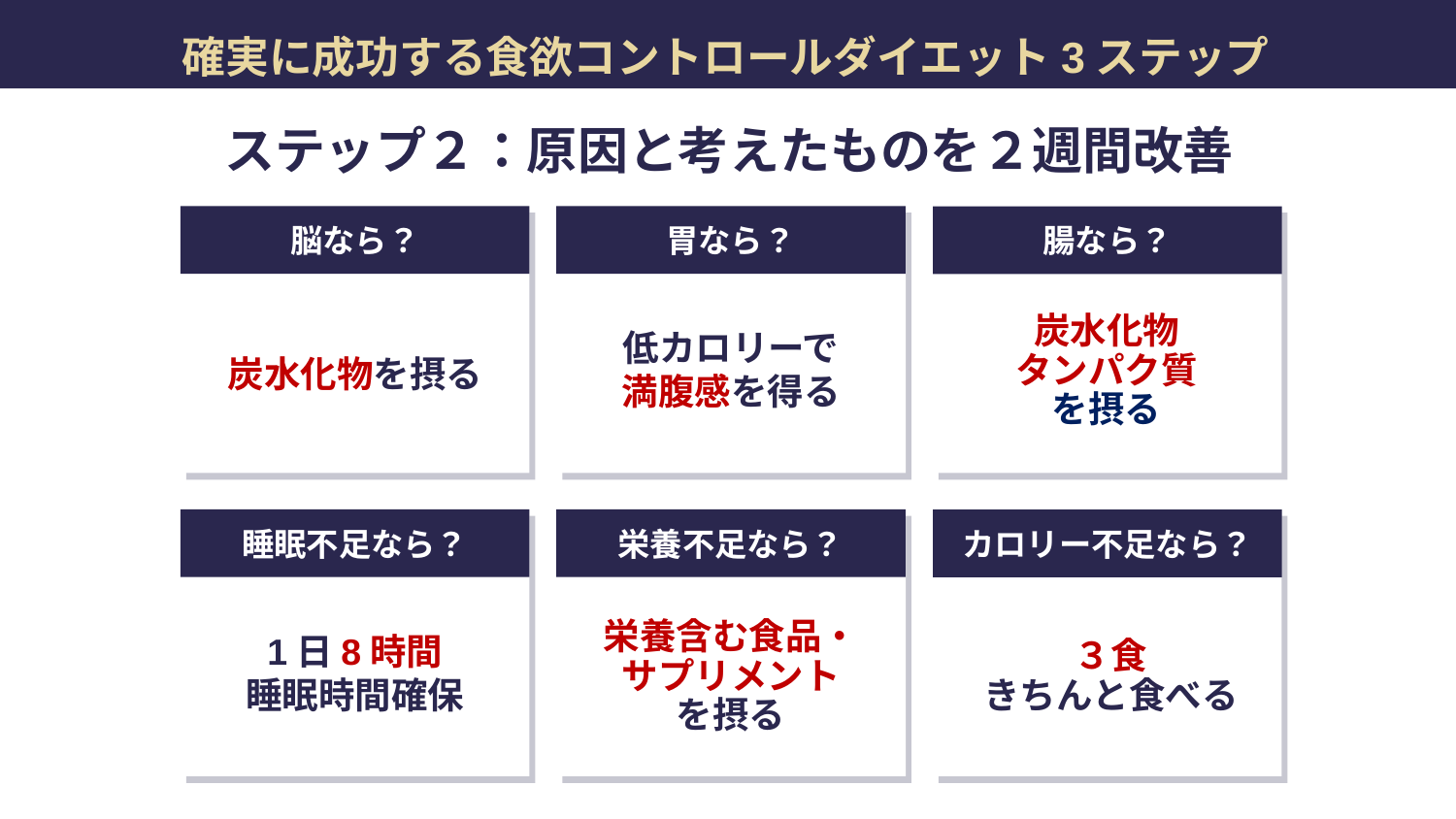

確実に成功する食欲コントロールダイエット3ステップ

ステップ２：原因と考えたものを２週間改善

脳なら？
胃なら？
腸なら？

炭水化物
タンパク質
を摂る
低カロリーで
満腹感を得る
炭水化物を摂る

睡眠不足なら？
栄養不足なら？
カロリー不足なら？

栄養含む食品・
サプリメント
を摂る
３食
きちんと食べる
1日8時間
睡眠時間確保